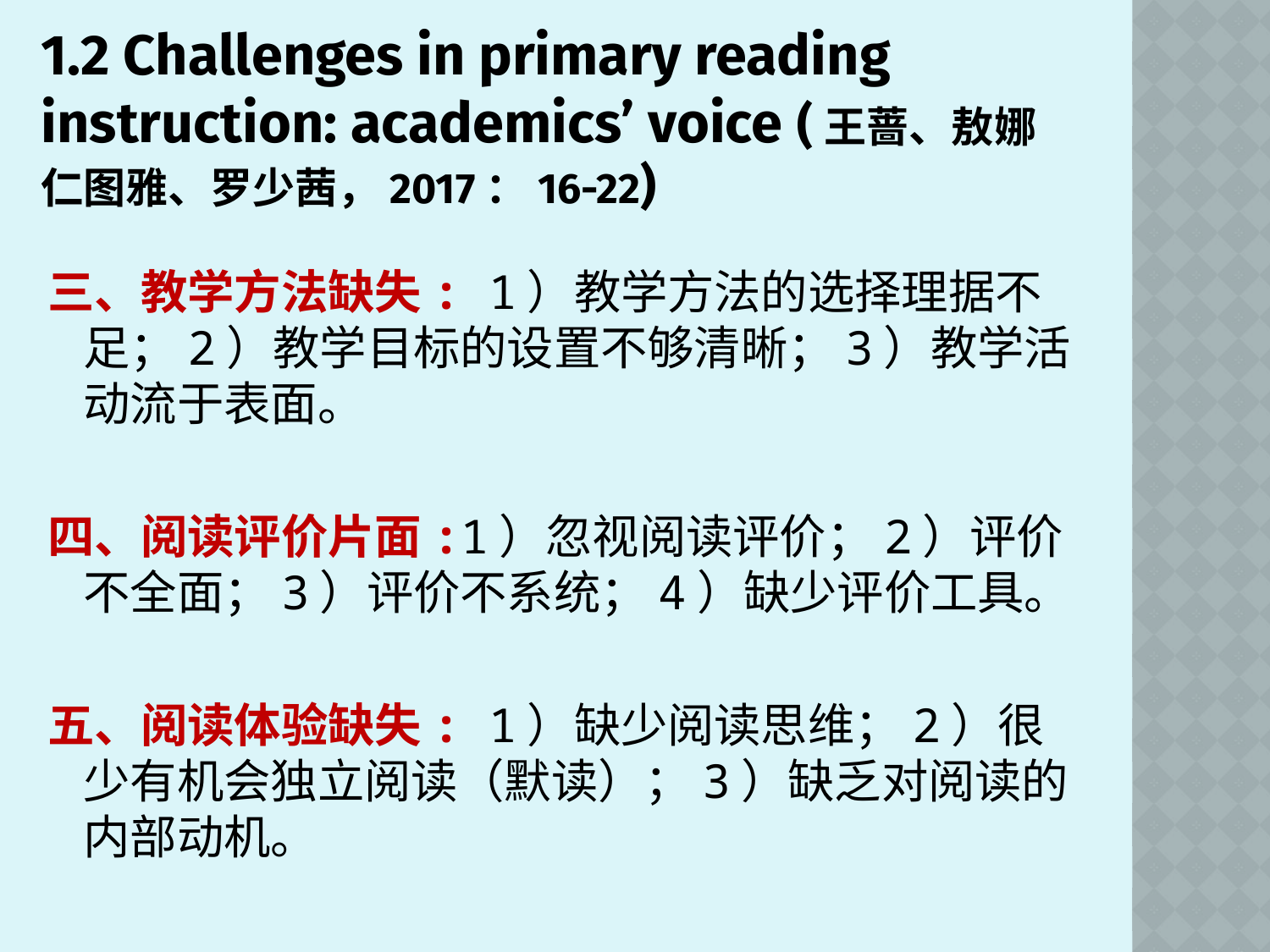

# 1.2 Challenges in primary reading instruction: academics’ voice (王蔷、敖娜仁图雅、罗少茜，2017：16-22)
三、教学方法缺失: 1）教学方法的选择理据不足；2）教学目标的设置不够清晰；3）教学活动流于表面。

四、阅读评价片面:1）忽视阅读评价；2）评价不全面；3）评价不系统；4）缺少评价工具。

五、阅读体验缺失: 1）缺少阅读思维；2）很少有机会独立阅读（默读）；3）缺乏对阅读的内部动机。